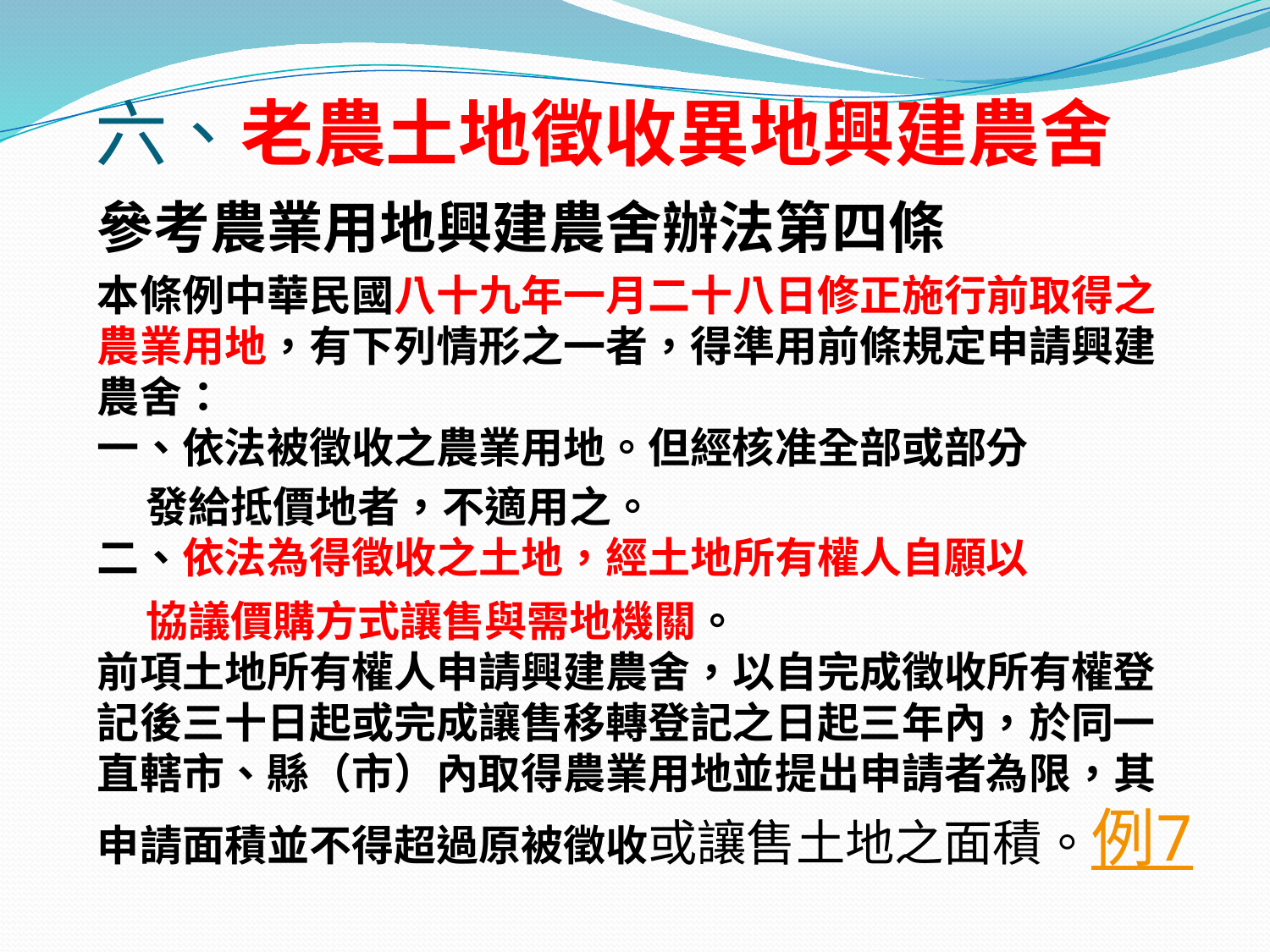

# 六、老農土地徵收異地興建農舍
參考農業用地興建農舍辦法第四條
本條例中華民國八十九年一月二十八日修正施行前取得之農業用地，有下列情形之一者，得準用前條規定申請興建農舍：
一、依法被徵收之農業用地。但經核准全部或部分
    發給抵價地者，不適用之。
二、依法為得徵收之土地，經土地所有權人自願以
    協議價購方式讓售與需地機關。
前項土地所有權人申請興建農舍，以自完成徵收所有權登記後三十日起或完成讓售移轉登記之日起三年內，於同一直轄市、縣（市）內取得農業用地並提出申請者為限，其申請面積並不得超過原被徵收或讓售土地之面積。例7